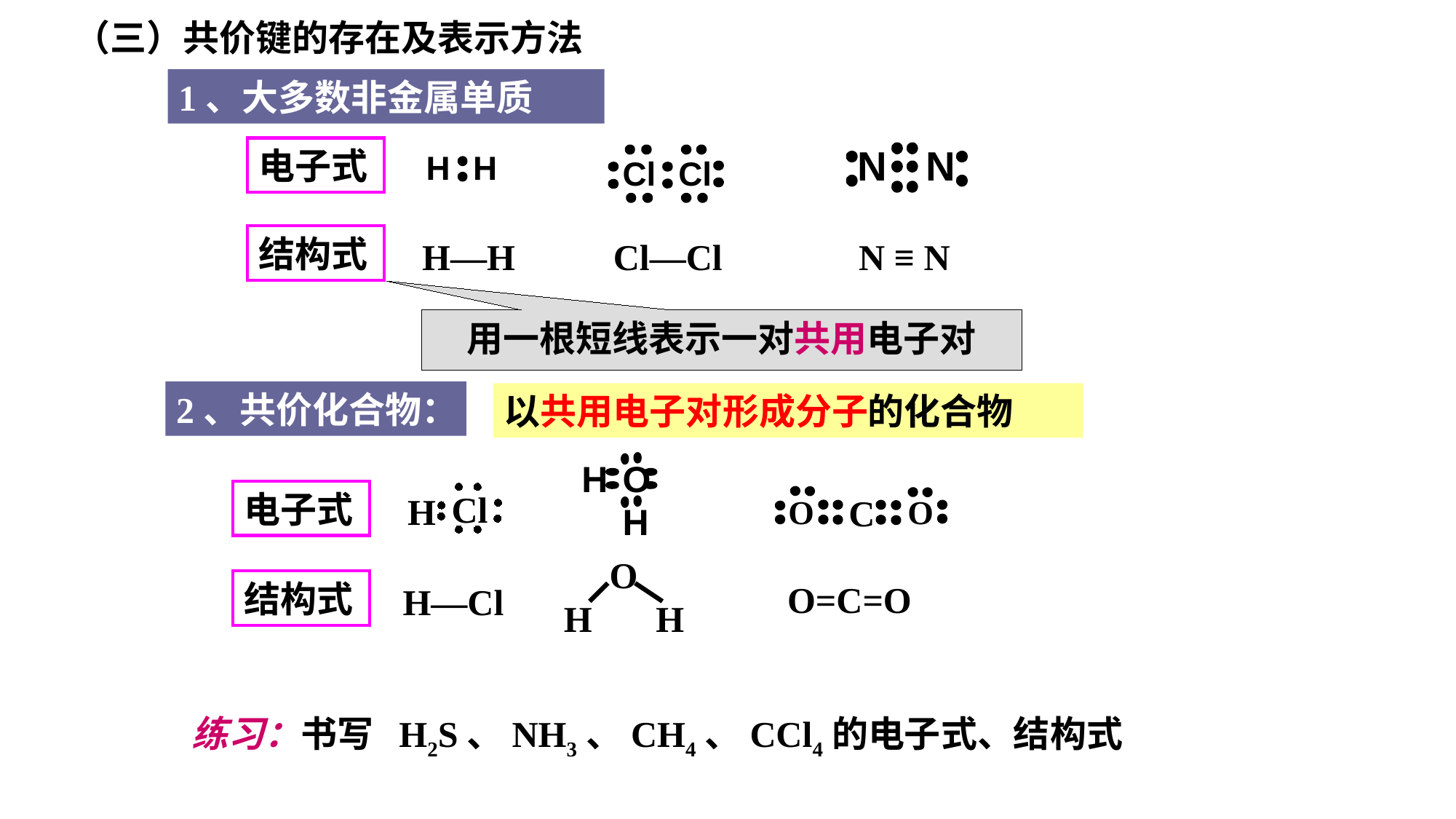

（三）共价键的存在及表示方法
1、大多数非金属单质
电子式
N
N

Cl
Cl

H
H

结构式
H—H
Cl—Cl
N ≡ N
用一根短线表示一对共用电子对
2、共价化合物：
以共用电子对形成分子的化合物

H
O

H
电子式
Cl

H

C
O
O

     O
H       H
结构式
O=C=O
H—Cl
练习：书写  H2S、NH3、CH4、CCl4的电子式、结构式